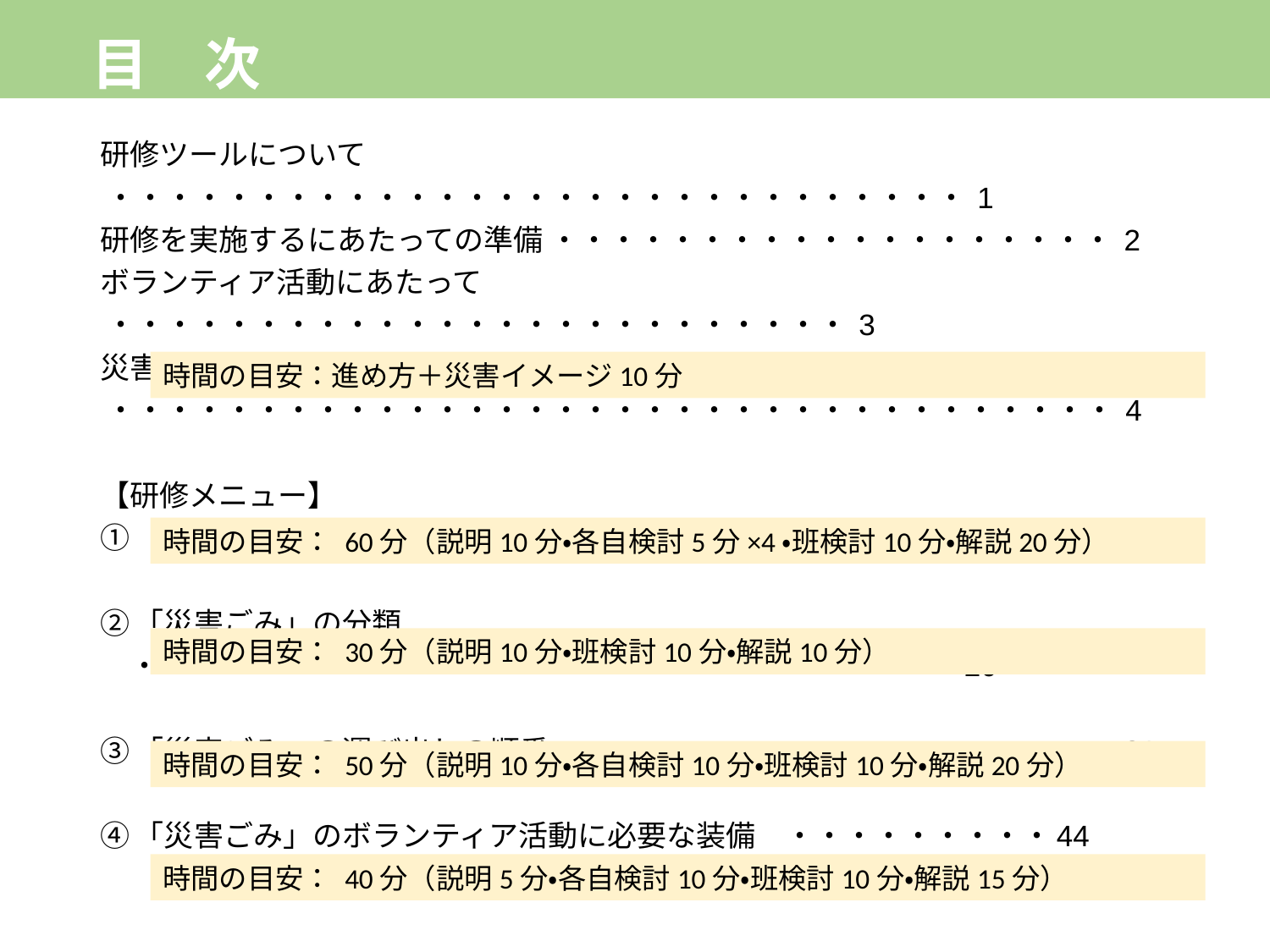

# 目　次
研修ツールについて ・・・・・・・・・・・・・・・・・・・・・・・・・・・・・ 1
研修を実施するにあたっての準備 ・・・・・・・・・・・・・・・・・・・ 2
ボランティア活動にあたって ・・・・・・・・・・・・・・・・・・・・・・・・・ 3
災害のイメージ ・・・・・・・・・・・・・・・・・・・・・・・・・・・・・・・・・・ 4

【研修メニュー】
①「災害ごみ」のボランティア活動の留意点・・・・・・・・・・・・・・ 9

②「災害ごみ」の分類　・・・・・・・・・・・・・・・・・・・・・・・・・・・・20

③「災害ごみ」の運び出しの順番 ・・・・・・・・・・・・・・・・・・・31

④「災害ごみ」のボランティア活動に必要な装備　・・・・・・・・・44

時間の目安：進め方＋災害イメージ10分
時間の目安： 60分（説明10分・各自検討5分×4・班検討10分・解説20分）
時間の目安： 30分（説明10分・班検討10分・解説10分）
時間の目安： 50分（説明10分・各自検討10分・班検討10分・解説20分）
時間の目安： 40分（説明5分・各自検討10分・班検討10分・解説15分）